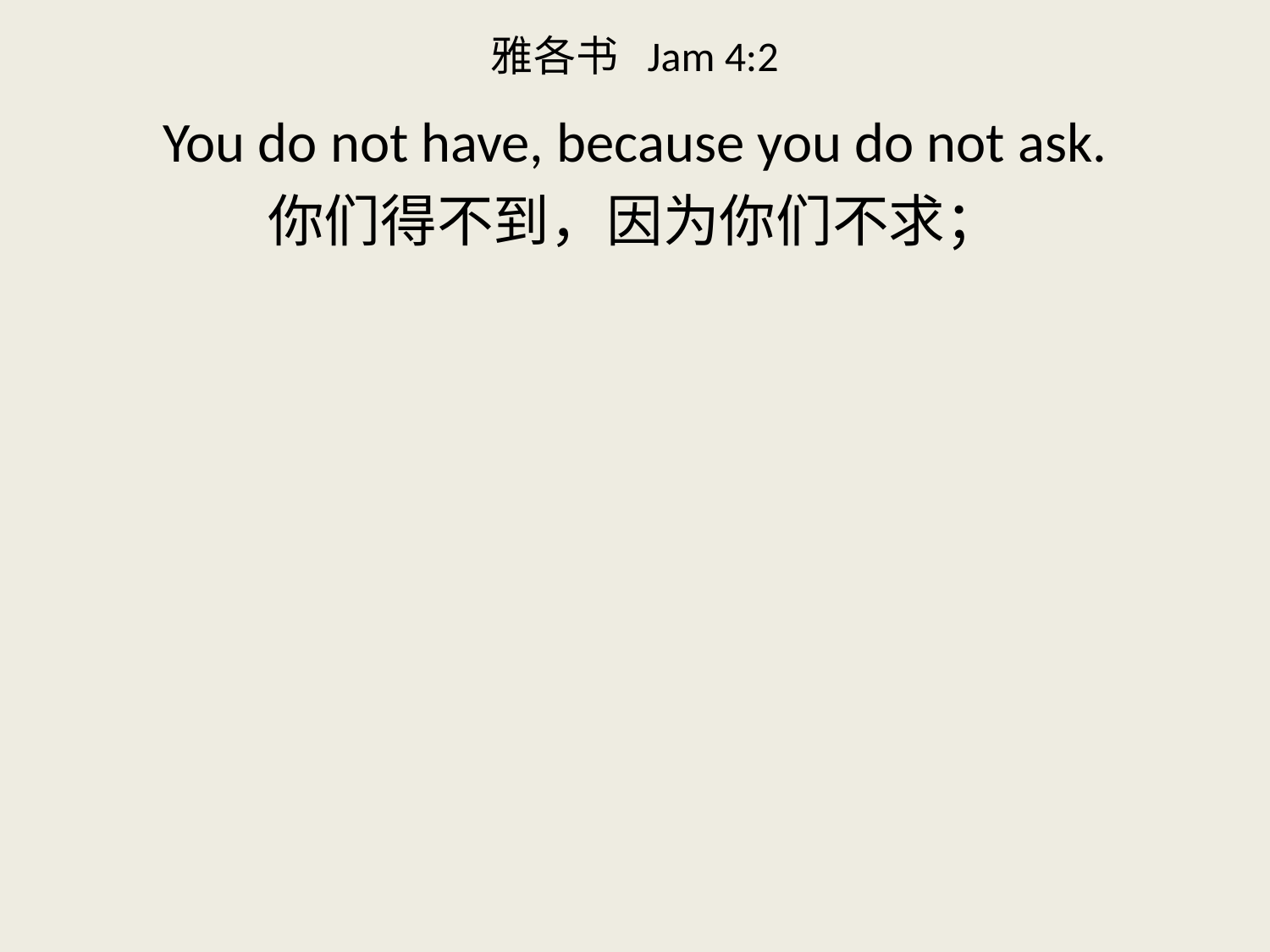

# 雅各书  Jam 4:2
You do not have, because you do not ask.
你们得不到，因为你们不求；